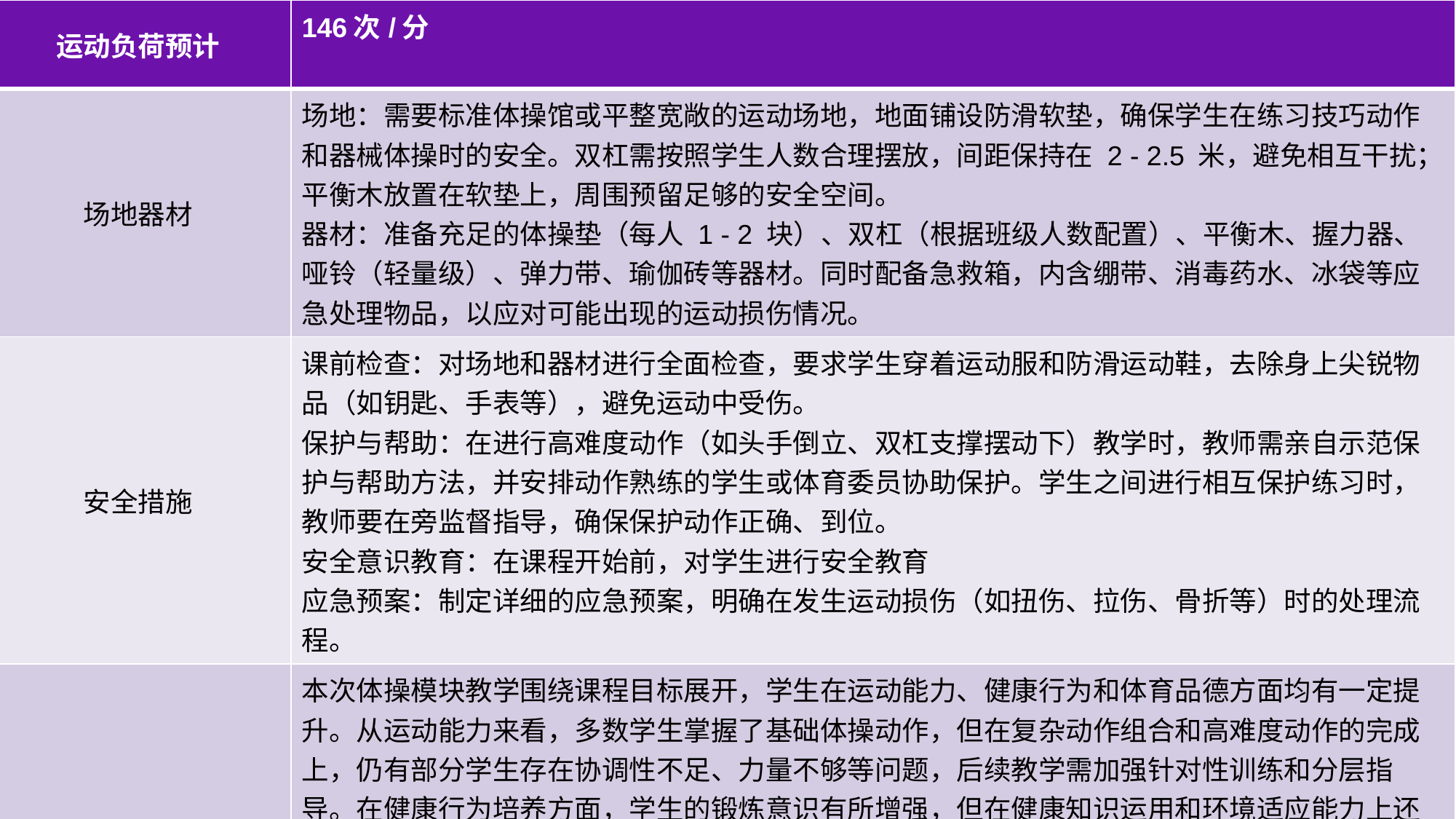

| 运动负荷预计 | 146次/分 |
| --- | --- |
| 场地器材 | 场地：需要标准体操馆或平整宽敞的运动场地，地面铺设防滑软垫，确保学生在练习技巧动作和器械体操时的安全。双杠需按照学生人数合理摆放，间距保持在 2 - 2.5 米，避免相互干扰；平衡木放置在软垫上，周围预留足够的安全空间。​ 器材：准备充足的体操垫（每人 1 - 2 块）、双杠（根据班级人数配置）、平衡木、握力器、哑铃（轻量级）、弹力带、瑜伽砖等器材。同时配备急救箱，内含绷带、消毒药水、冰袋等应急处理物品，以应对可能出现的运动损伤情况。 |
| 安全措施 | 课前检查：对场地和器材进行全面检查，要求学生穿着运动服和防滑运动鞋，去除身上尖锐物品（如钥匙、手表等），避免运动中受伤。​ 保护与帮助：在进行高难度动作（如头手倒立、双杠支撑摆动下）教学时，教师需亲自示范保护与帮助方法，并安排动作熟练的学生或体育委员协助保护。学生之间进行相互保护练习时，教师要在旁监督指导，确保保护动作正确、到位。​ 安全意识教育：在课程开始前，对学生进行安全教育 应急预案：制定详细的应急预案，明确在发生运动损伤（如扭伤、拉伤、骨折等）时的处理流程。 |
| 教学反思 | 本次体操模块教学围绕课程目标展开，学生在运动能力、健康行为和体育品德方面均有一定提升。从运动能力来看，多数学生掌握了基础体操动作，但在复杂动作组合和高难度动作的完成上，仍有部分学生存在协调性不足、力量不够等问题，后续教学需加强针对性训练和分层指导。在健康行为培养方面，学生的锻炼意识有所增强，但在健康知识运用和环境适应能力上还需进一步引导，例如在不同场地条件下灵活调整动作表现。体育品德方面，学生团队协作精神和体育道德意识表现良好，但在面对比赛压力时，部分学生的体育精神体现不够，需通过更多模拟比赛和挫折教育加以强化。此外，教学过程中发现，部分教学方法在激发学生兴趣和突破教学难点上效果未达预期，如信息化手段与传统教学融合不够自然，未来需探索更有效的教学方法组合，优化教学过程，提升教学质量。 |